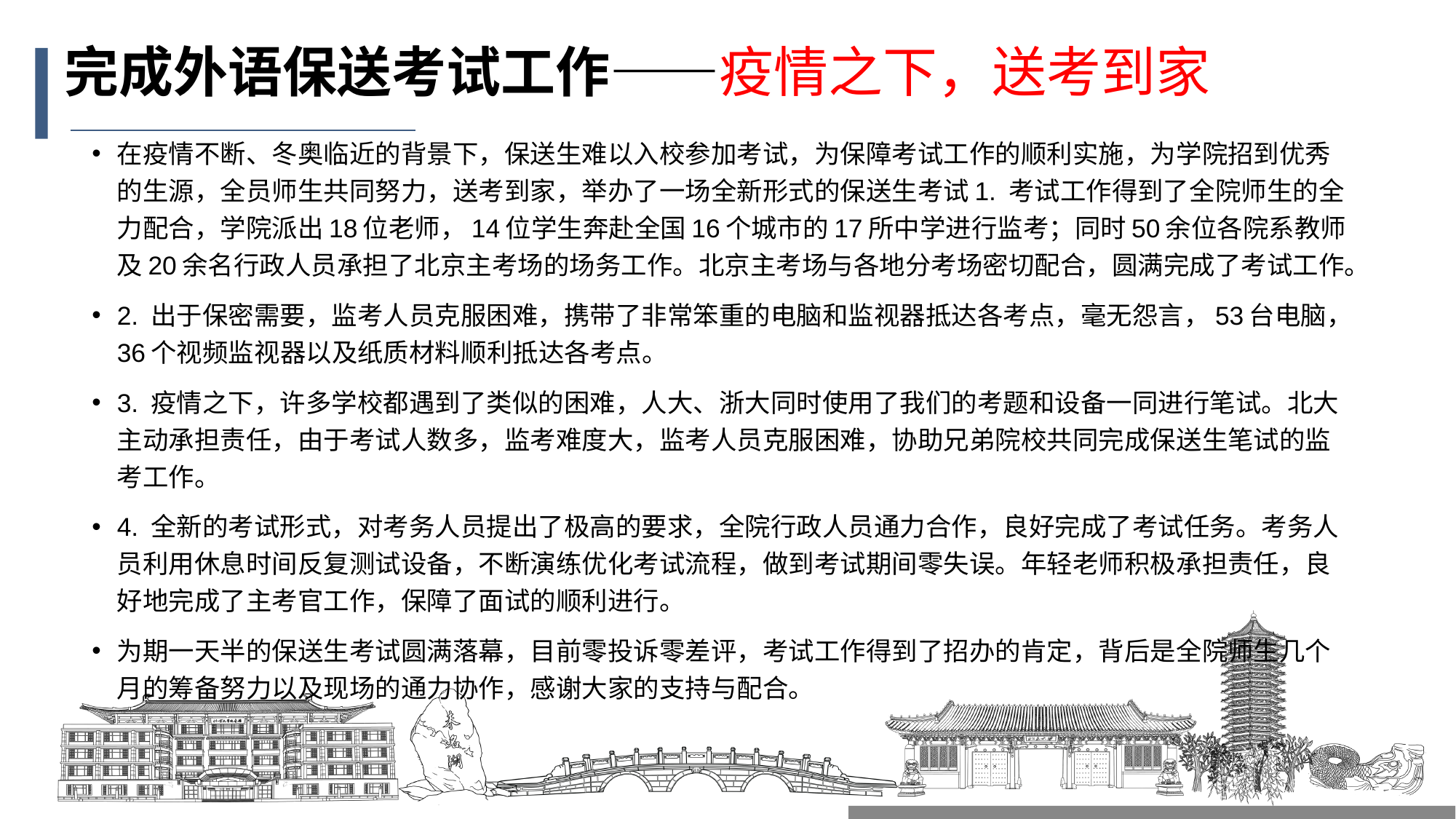

# 完成外语保送考试工作——疫情之下，送考到家
在疫情不断、冬奥临近的背景下，保送生难以入校参加考试，为保障考试工作的顺利实施，为学院招到优秀的生源，全员师生共同努力，送考到家，举办了一场全新形式的保送生考试1. 考试工作得到了全院师生的全力配合，学院派出18位老师，14位学生奔赴全国16个城市的17所中学进行监考；同时50余位各院系教师及20余名行政人员承担了北京主考场的场务工作。北京主考场与各地分考场密切配合，圆满完成了考试工作。
2. 出于保密需要，监考人员克服困难，携带了非常笨重的电脑和监视器抵达各考点，毫无怨言，53台电脑，36个视频监视器以及纸质材料顺利抵达各考点。
3. 疫情之下，许多学校都遇到了类似的困难，人大、浙大同时使用了我们的考题和设备一同进行笔试。北大主动承担责任，由于考试人数多，监考难度大，监考人员克服困难，协助兄弟院校共同完成保送生笔试的监考工作。
4. 全新的考试形式，对考务人员提出了极高的要求，全院行政人员通力合作，良好完成了考试任务。考务人员利用休息时间反复测试设备，不断演练优化考试流程，做到考试期间零失误。年轻老师积极承担责任，良好地完成了主考官工作，保障了面试的顺利进行。
为期一天半的保送生考试圆满落幕，目前零投诉零差评，考试工作得到了招办的肯定，背后是全院师生几个月的筹备努力以及现场的通力协作，感谢大家的支持与配合。